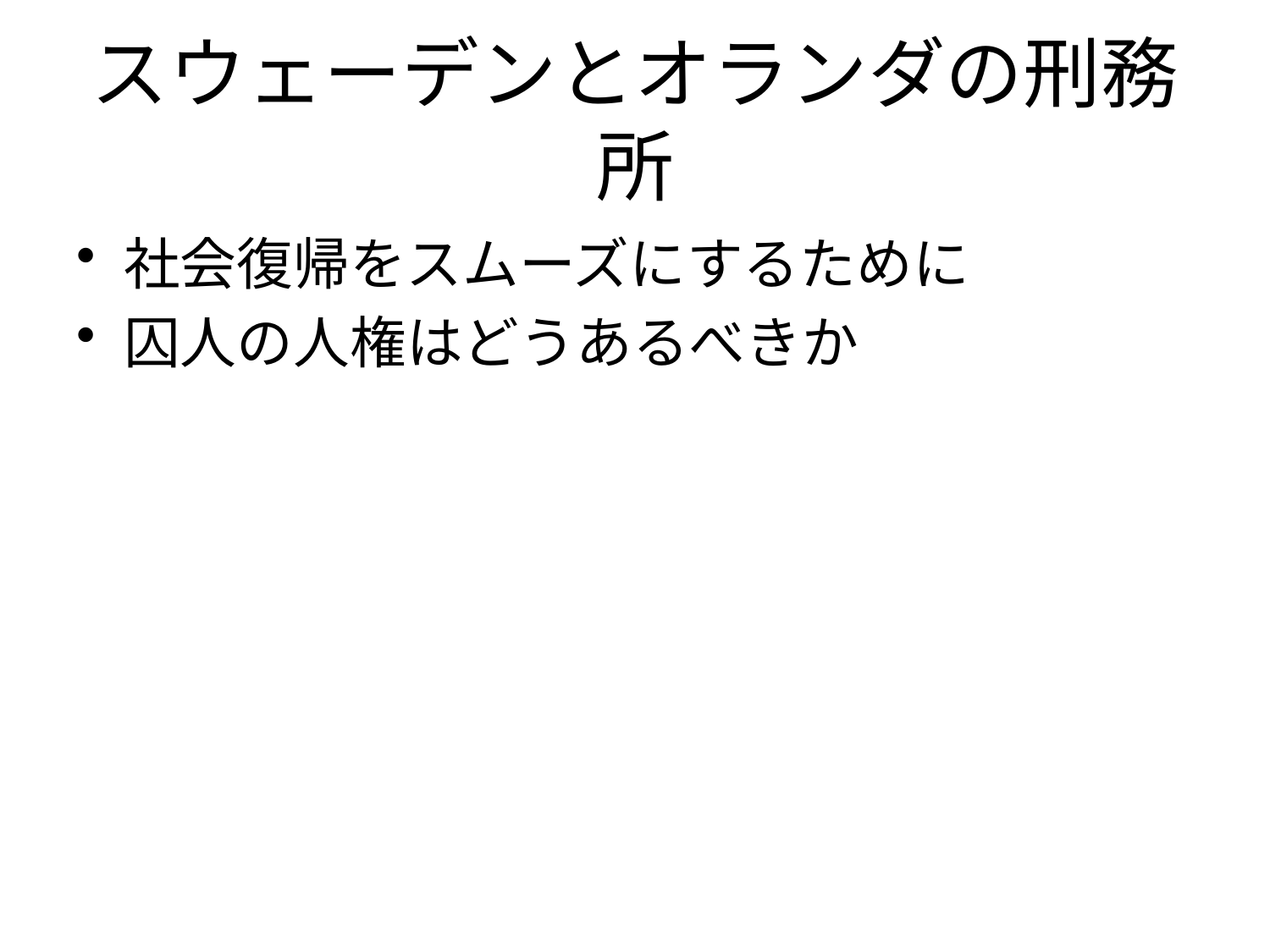

# スウェーデンとオランダの刑務所
社会復帰をスムーズにするために
囚人の人権はどうあるべきか